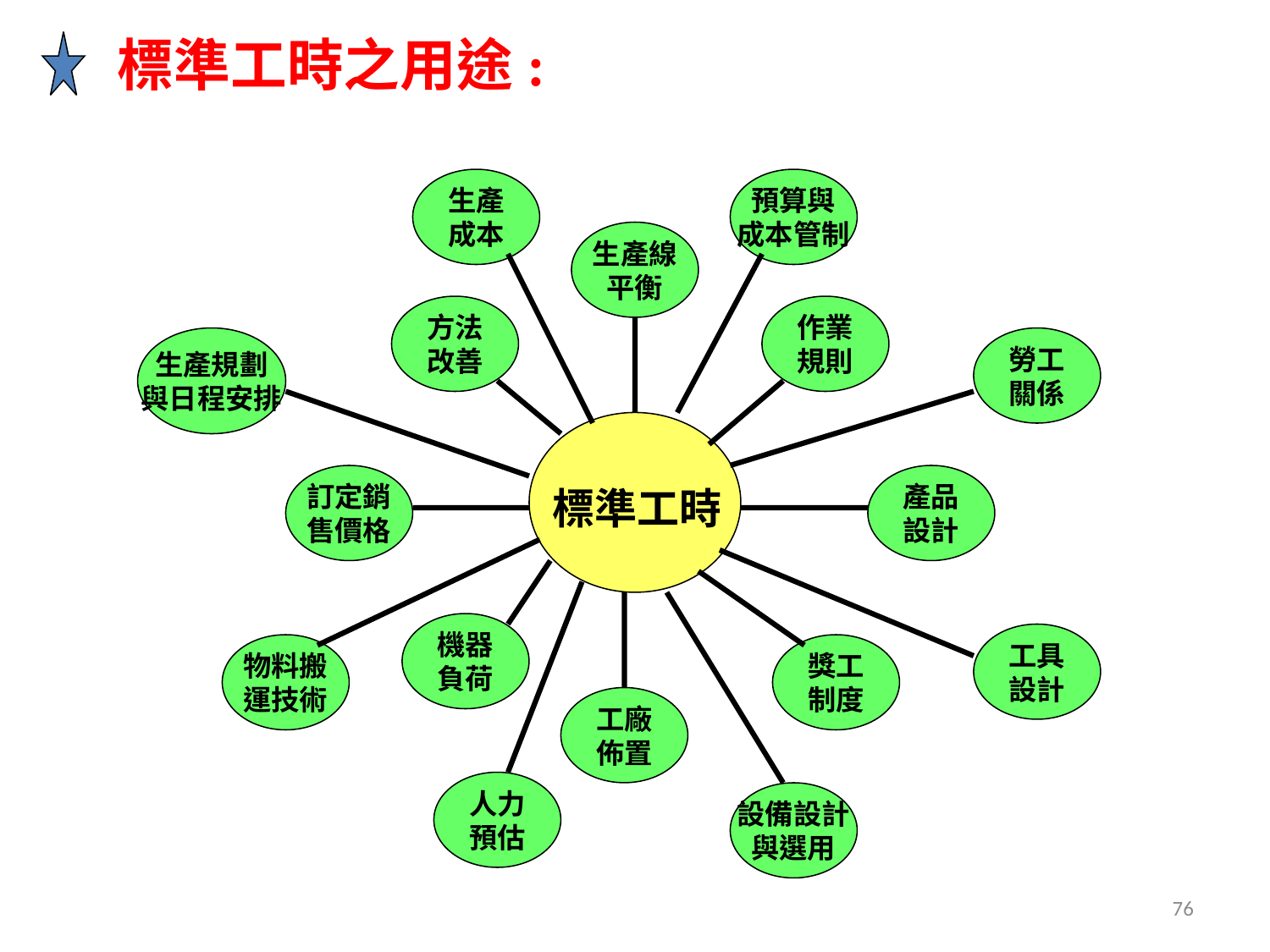

標準工時之用途:
生產
成本
預算與
成本管制
生產線
平衡

方法
改善
作業
規則

生產規劃
與日程安排
勞工
關係

訂定銷
售價格
產品
設計
標準工時

機器
負荷
工具
設計
物料搬
運技術
獎工
制度
工廠
佈置
人力
預估
設備設計
與選用

76